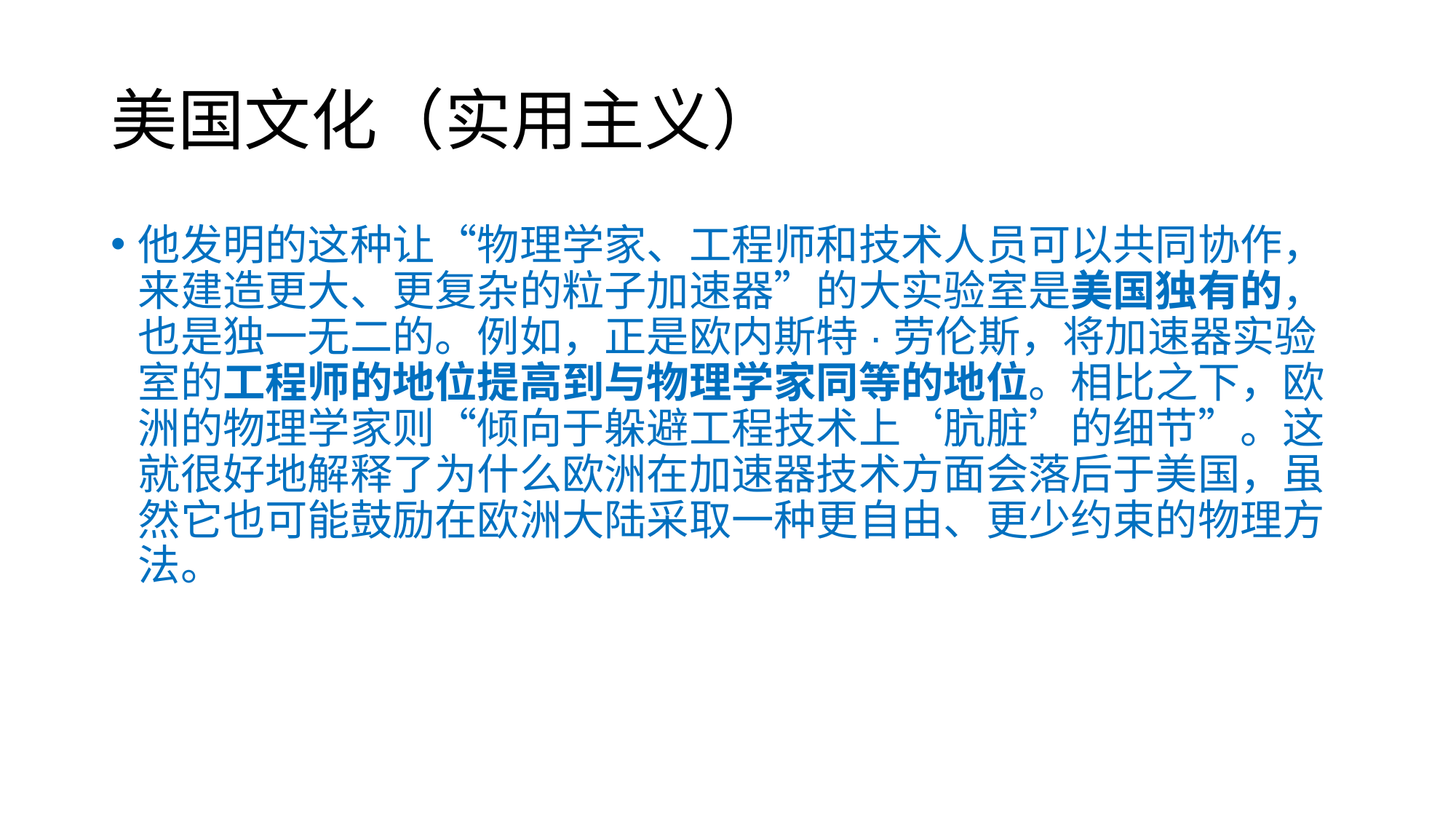

# 美国文化（实用主义）
他发明的这种让“物理学家、工程师和技术人员可以共同协作，来建造更大、更复杂的粒子加速器”的大实验室是美国独有的，也是独一无二的。例如，正是欧内斯特·劳伦斯，将加速器实验室的工程师的地位提高到与物理学家同等的地位。相比之下，欧洲的物理学家则“倾向于躲避工程技术上‘肮脏’的细节”。这就很好地解释了为什么欧洲在加速器技术方面会落后于美国，虽然它也可能鼓励在欧洲大陆采取一种更自由、更少约束的物理方法。